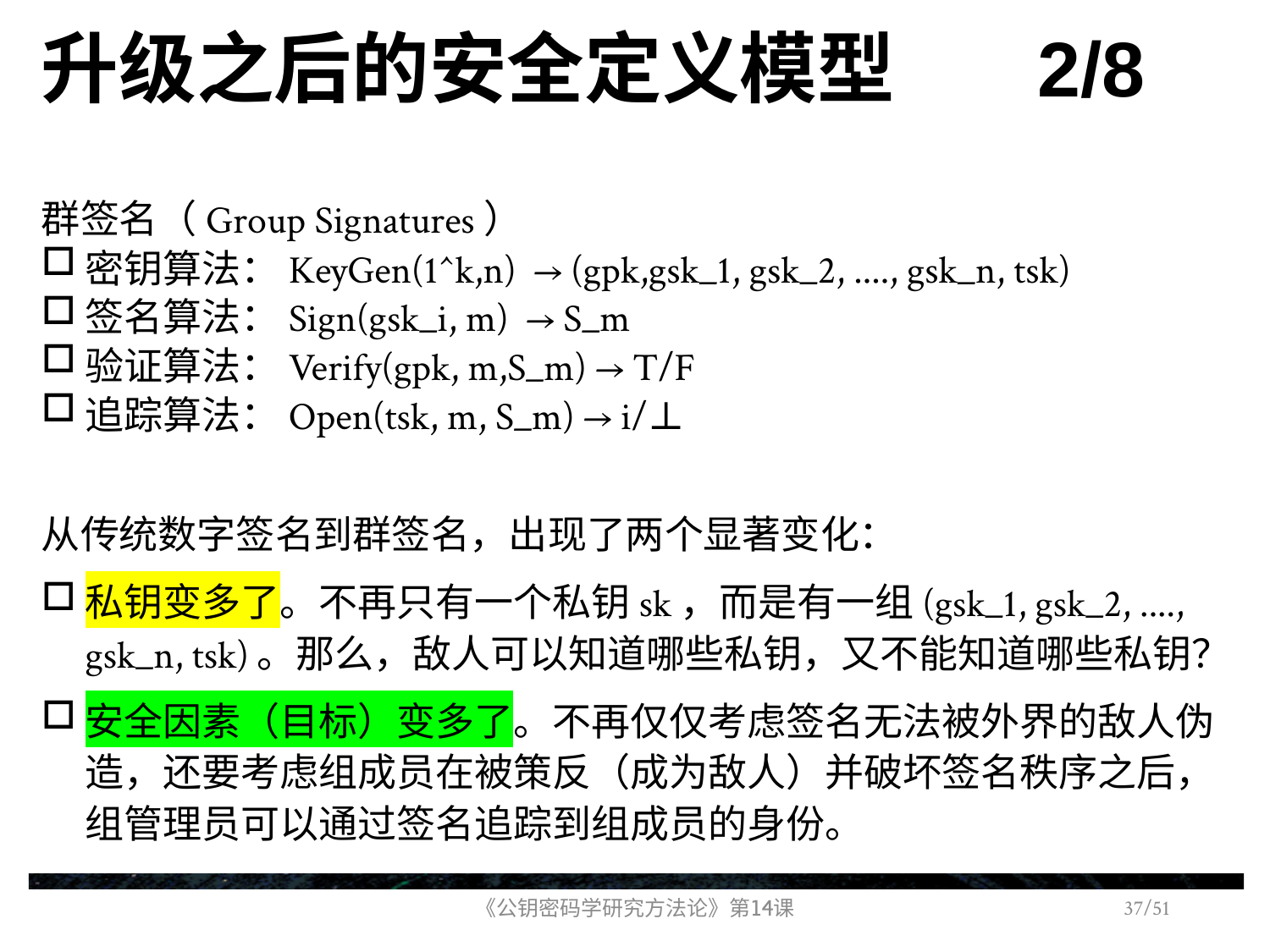

# 升级之后的安全定义模型       2/8
群签名（Group Signatures）
密钥算法：KeyGen(1^k,n)  → (gpk,gsk_1, gsk_2, ...., gsk_n, tsk)
签名算法：Sign(gsk_i, m)  → S_m
验证算法：Verify(gpk, m,S_m) → T/F
追踪算法：Open(tsk, m, S_m) → i/⊥

从传统数字签名到群签名，出现了两个显著变化：
私钥变多了。不再只有一个私钥sk，而是有一组(gsk_1, gsk_2, ...., gsk_n, tsk)。那么，敌人可以知道哪些私钥，又不能知道哪些私钥？
安全因素（目标）变多了。不再仅仅考虑签名无法被外界的敌人伪造，还要考虑组成员在被策反（成为敌人）并破坏签名秩序之后，组管理员可以通过签名追踪到组成员的身份。
《公钥密码学研究方法论》第14课
37/51